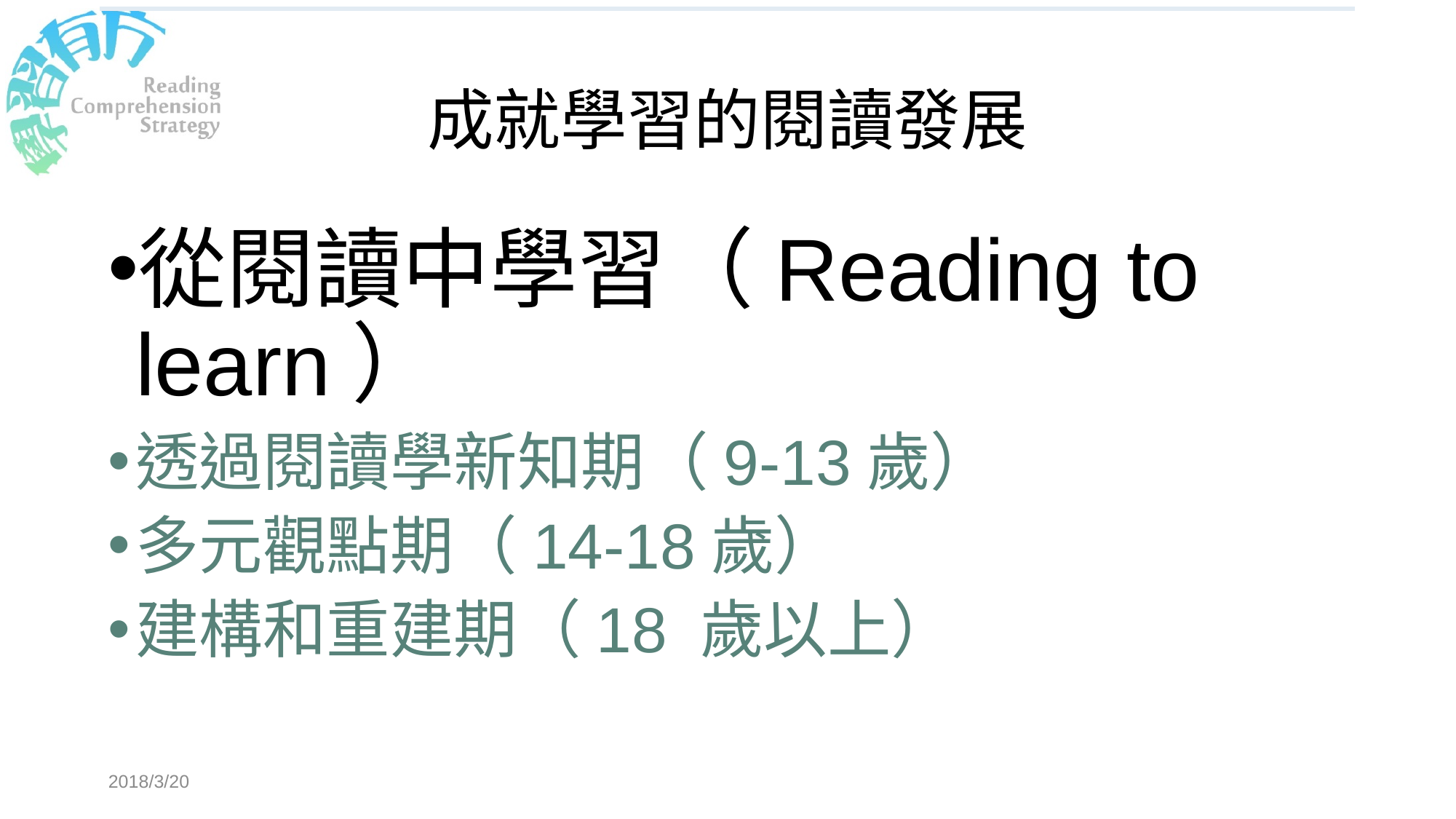

# 成就學習的閱讀發展
從閱讀中學習（Reading to learn）
透過閱讀學新知期（9-13歲）
多元觀點期（14-18歲）
建構和重建期（18 歲以上）
2018/3/20